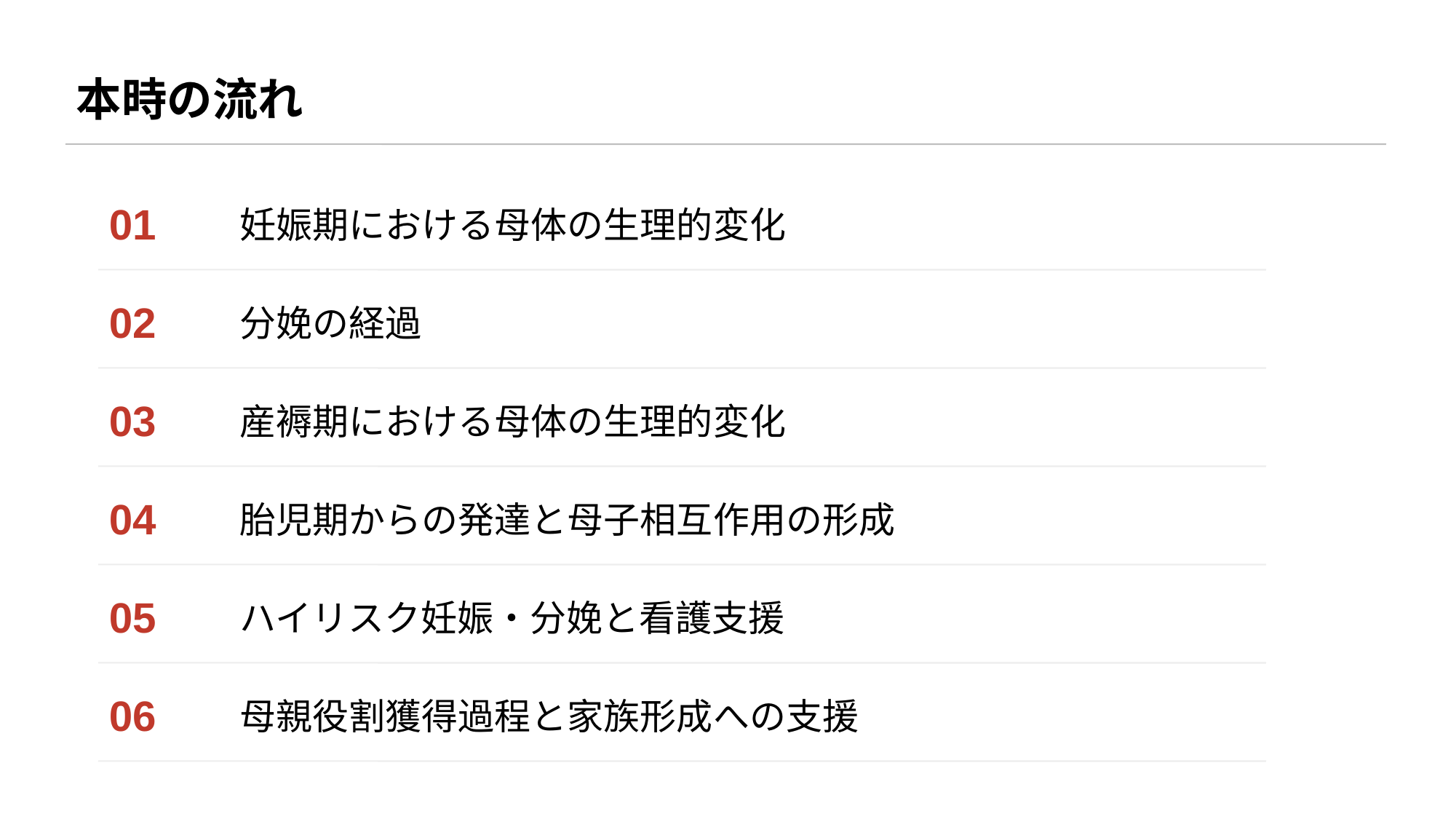

本時の流れ

01
妊娠期における母体の生理的変化

02
分娩の経過

03
産褥期における母体の生理的変化

04
胎児期からの発達と母子相互作用の形成

05
ハイリスク妊娠・分娩と看護支援

06
母親役割獲得過程と家族形成への支援